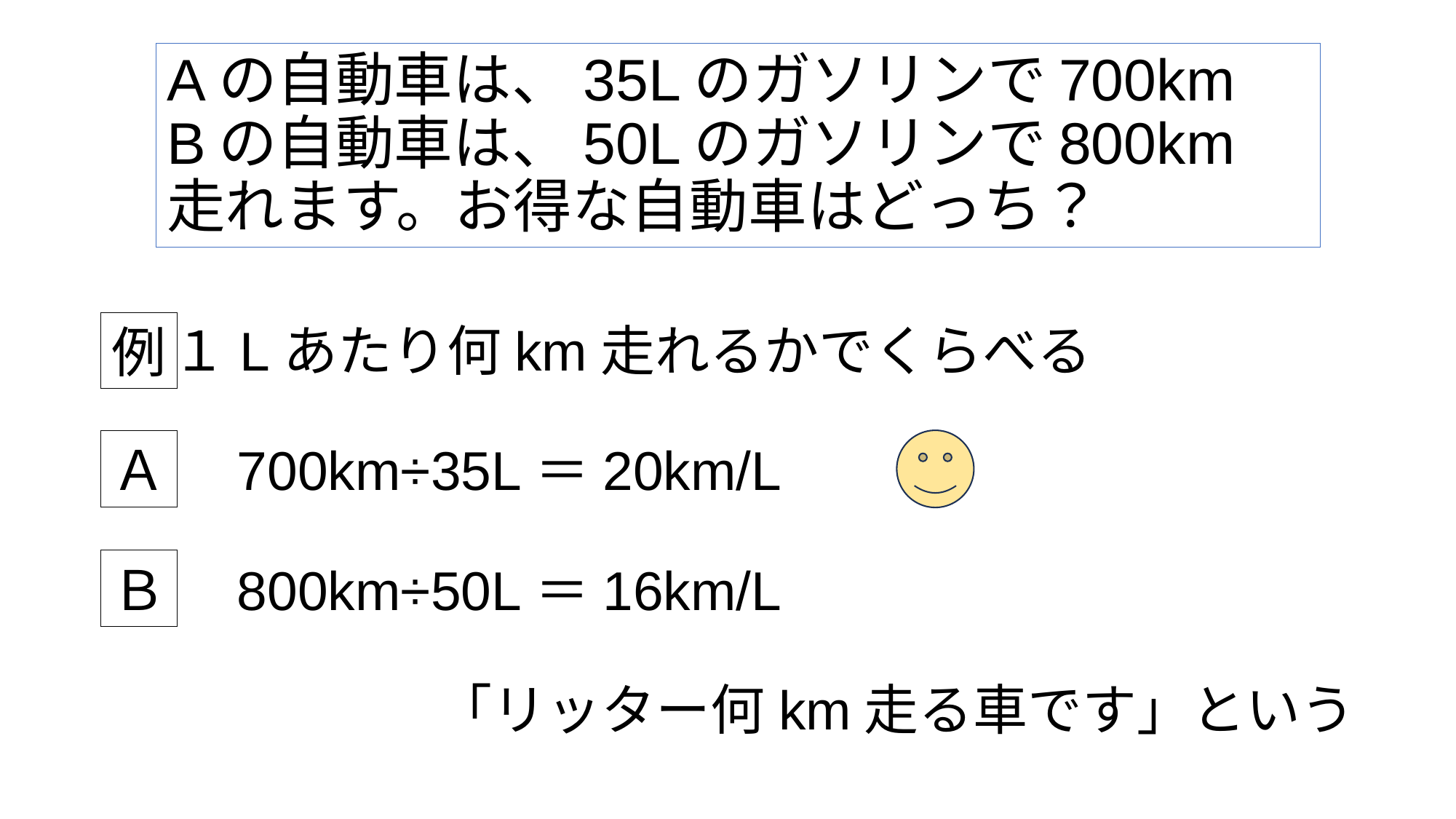

# Aの自動車は、35Lのガソリンで700km Bの自動車は、50Lのガソリンで800km 走れます。お得な自動車はどっち？
１Lあたり何km走れるかでくらべる
例

Ａ
700km÷35L＝20km/L
Ｂ
800km÷50L＝16km/L
「リッター何km走る車です」という